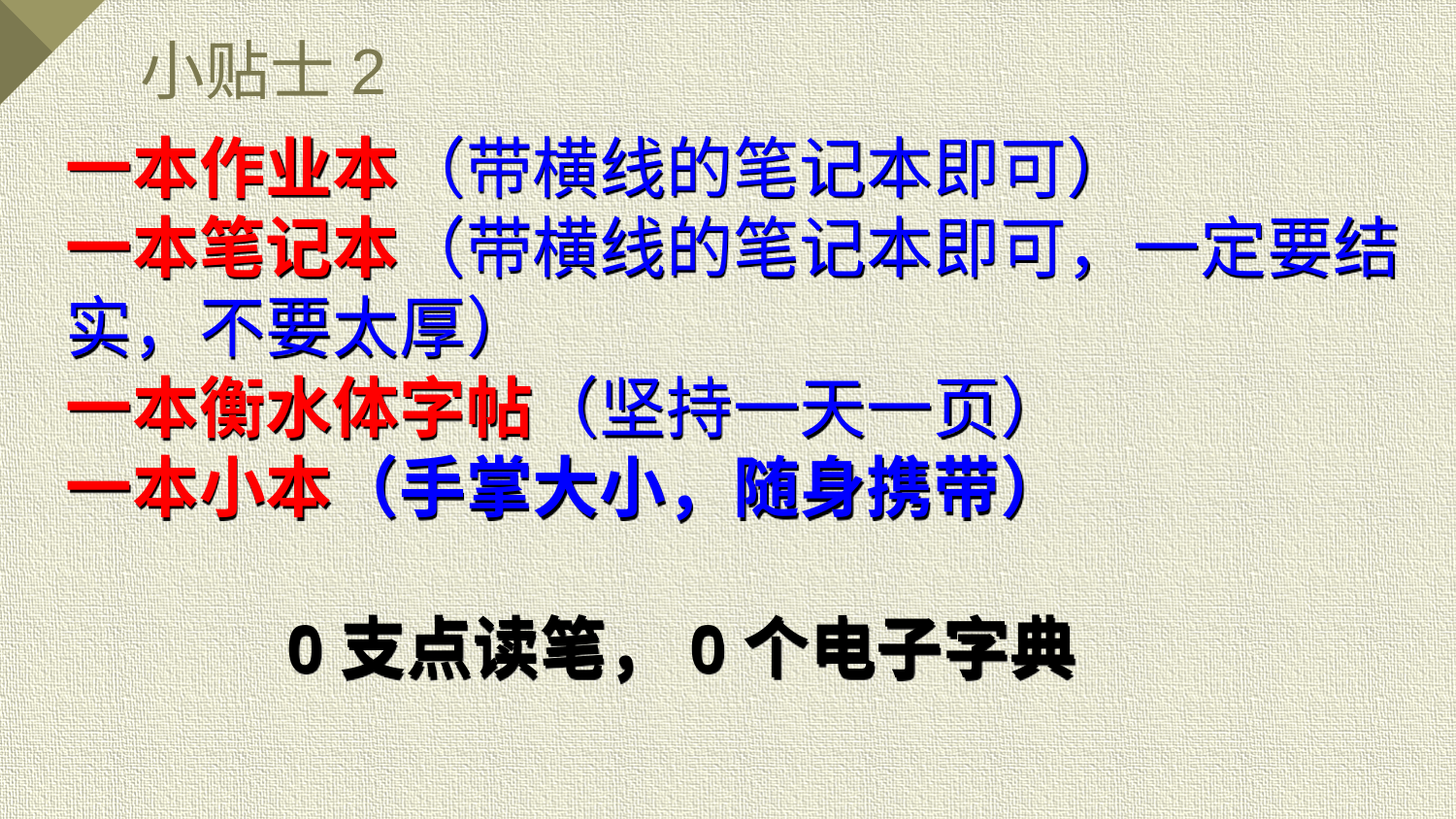

小贴士2
一本作业本（带横线的笔记本即可）
一本笔记本（带横线的笔记本即可，一定要结实，不要太厚）
一本衡水体字帖（坚持一天一页）
一本小本（手掌大小，随身携带）

            0支点读笔，0个电子字典